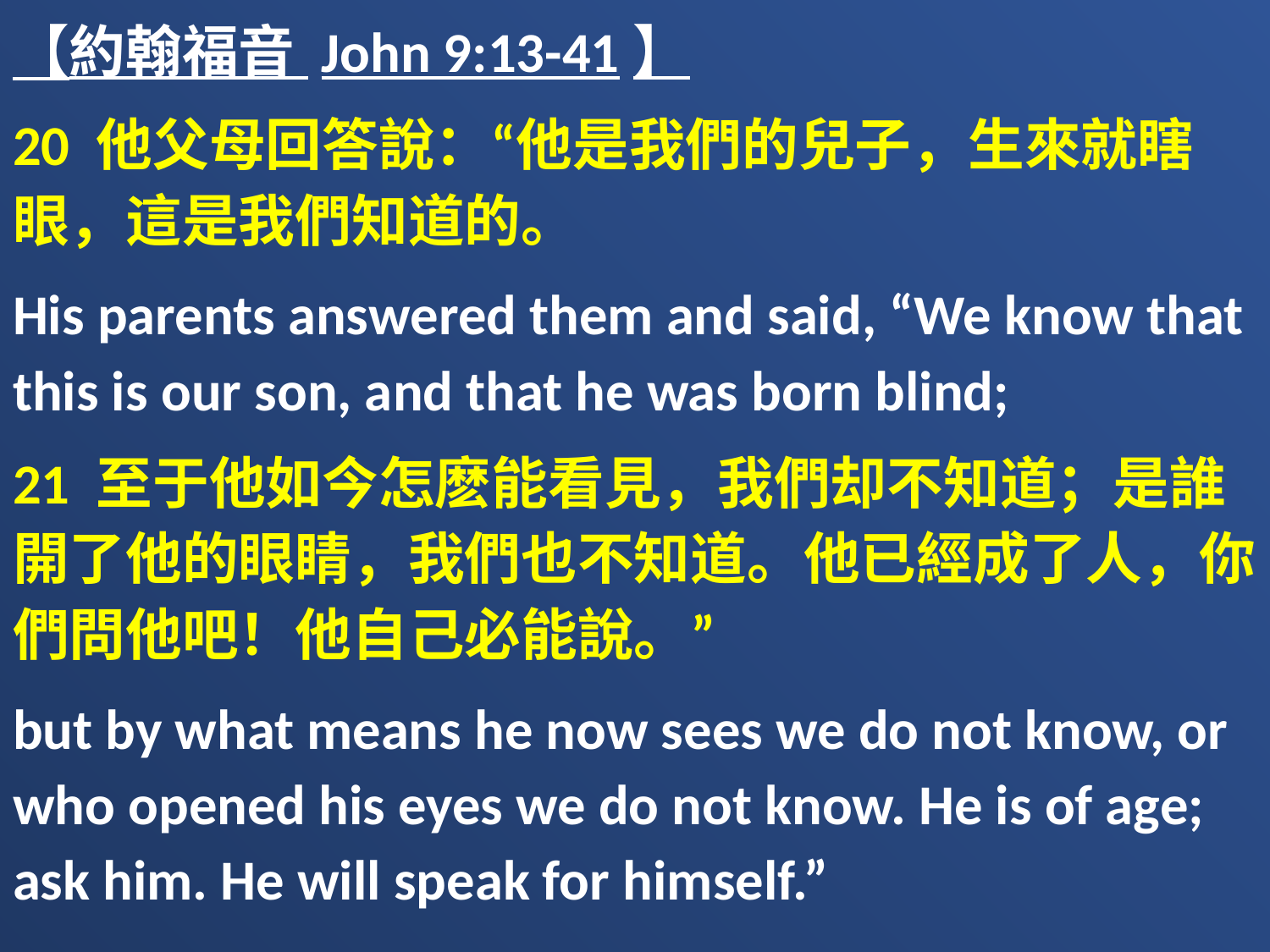

【約翰福音 John 9:13-41】
20 他父母回答說：“他是我們的兒子，生來就瞎眼，這是我們知道的。
His parents answered them and said, “We know that this is our son, and that he was born blind;
21 至于他如今怎麽能看見，我們却不知道；是誰開了他的眼睛，我們也不知道。他已經成了人，你們問他吧！他自己必能說。”
but by what means he now sees we do not know, or who opened his eyes we do not know. He is of age; ask him. He will speak for himself.”